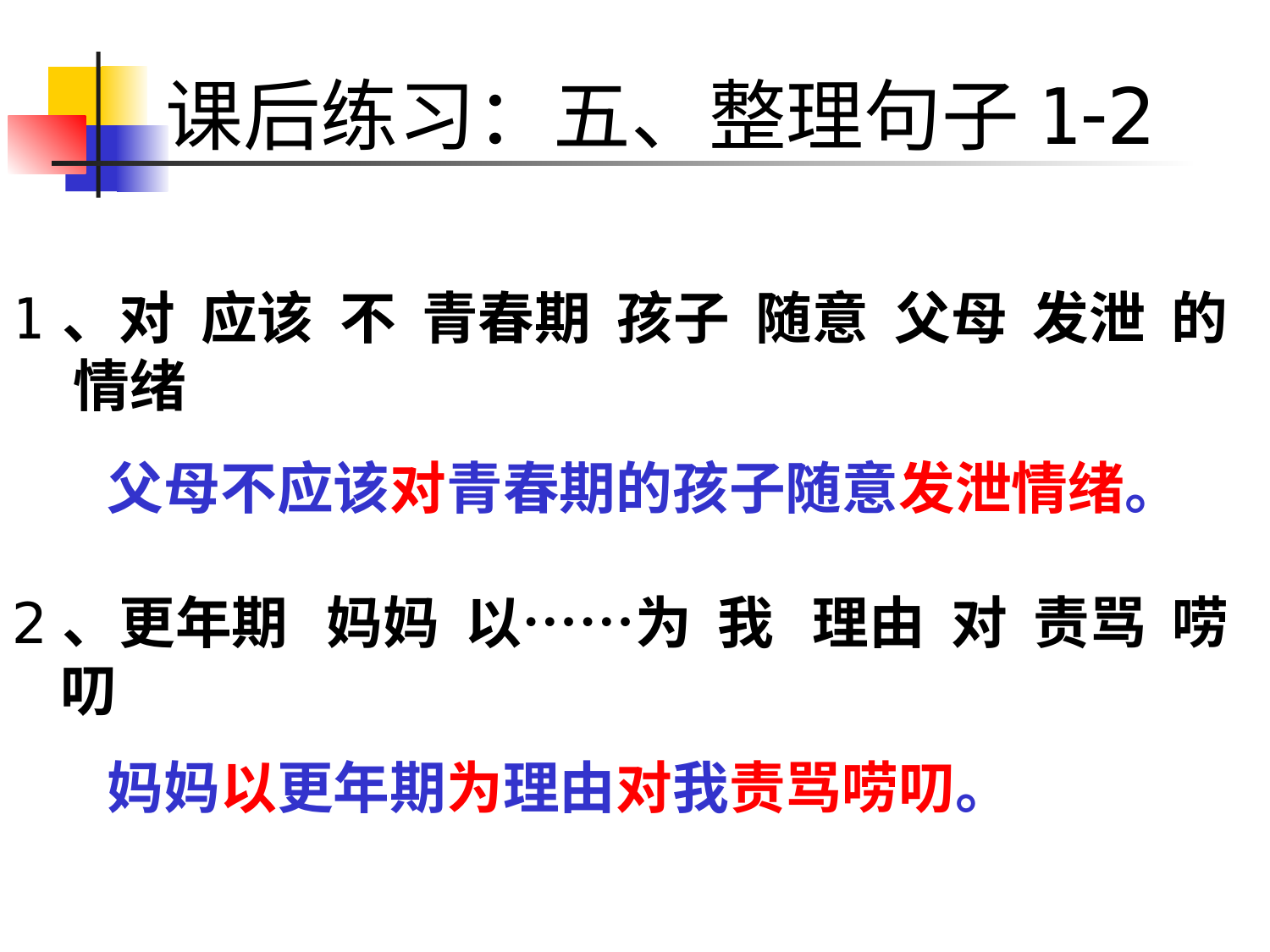

# 课后练习：五、整理句子1-2
1、对  应该  不  青春期  孩子  随意  父母  发泄  的  情绪

2、更年期   妈妈  以……为  我   理由  对  责骂  唠叨
父母不应该对青春期的孩子随意发泄情绪。
妈妈以更年期为理由对我责骂唠叨。